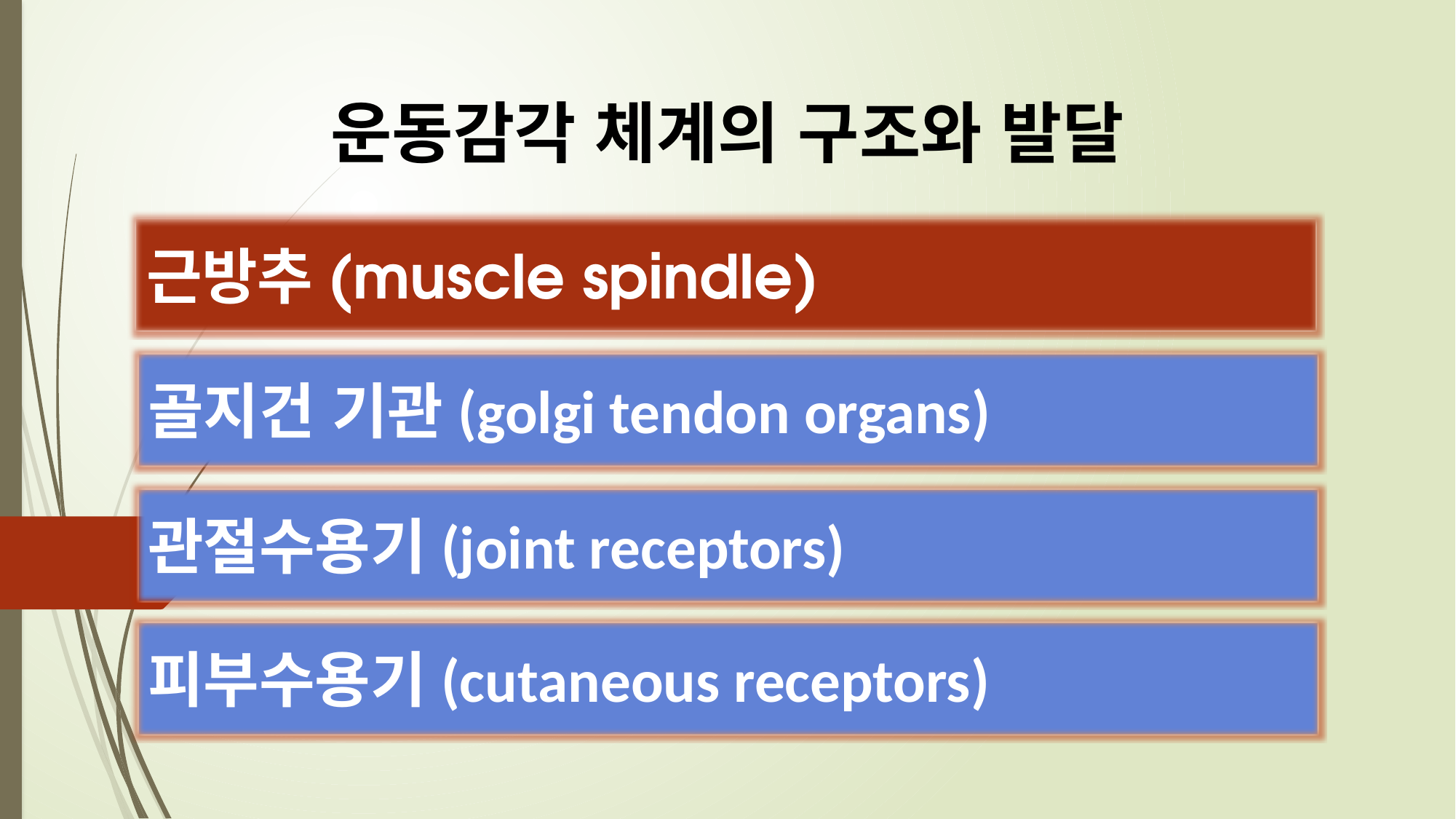

운동감각 체계의 구조와 발달
근방추(muscle spindle)
골지건 기관(golgi tendon organs)
관절수용기(joint receptors)
피부수용기(cutaneous receptors)